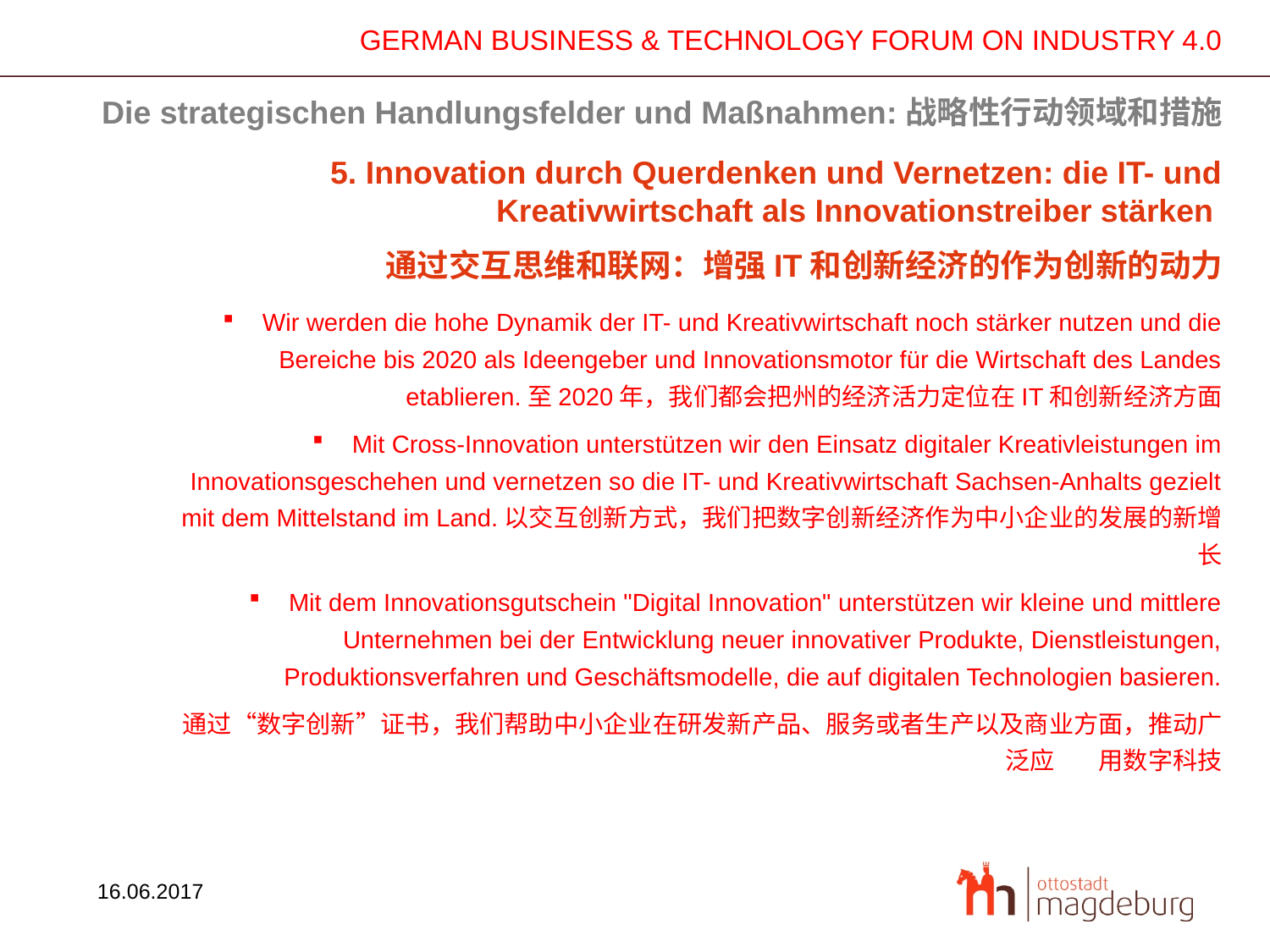

Die strategischen Handlungsfelder und Maßnahmen:战略性行动领域和措施

5. Innovation durch Querdenken und Vernetzen: die IT- und Kreativwirtschaft als Innovationstreiber stärken
    通过交互思维和联网：增强IT和创新经济的作为创新的动力
Wir werden die hohe Dynamik der IT- und Kreativwirtschaft noch stärker nutzen und die Bereiche bis 2020 als Ideengeber und Innovationsmotor für die Wirtschaft des Landes etablieren.至2020年，我们都会把州的经济活力定位在IT和创新经济方面
Mit Cross-Innovation unterstützen wir den Einsatz digitaler Kreativleistungen im Innovationsgeschehen und vernetzen so die IT- und Kreativwirtschaft Sachsen-Anhalts gezielt mit dem Mittelstand im Land.以交互创新方式，我们把数字创新经济作为中小企业的发展的新增长
Mit dem Innovationsgutschein "Digital Innovation" unterstützen wir kleine und mittlere Unternehmen bei der Entwicklung neuer innovativer Produkte, Dienstleistungen, Produktionsverfahren und Geschäftsmodelle, die auf digitalen Technologien basieren.
      通过“数字创新”证书，我们帮助中小企业在研发新产品、服务或者生产以及商业方面，推动广泛应        用数字科技